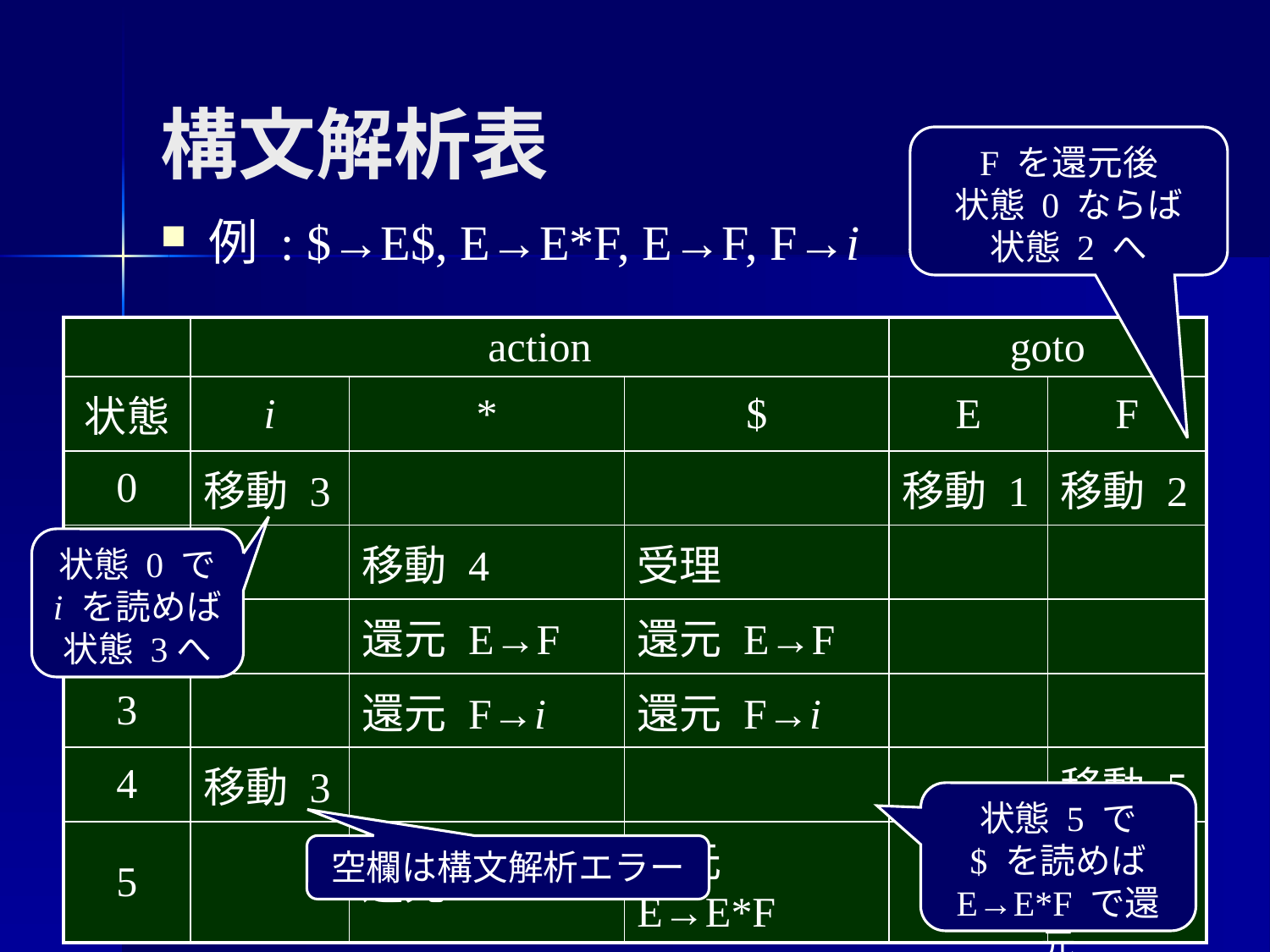

# 構文解析表
F を還元後
状態 0 ならば
状態 2 へ
例 : $→E$, E→E*F, E→F, F→i
|  | action |  |  | goto |  |
| --- | --- | --- | --- | --- | --- |
| 状態 | i | \* | $ | E | F |
| 0 | 移動 3 |  |  | 移動 1 | 移動 2 |
| 1 |  | 移動 4 | 受理 |  |  |
| 2 |  | 還元 E→F | 還元 E→F |  |  |
| 3 |  | 還元 F→i | 還元 F→i |  |  |
| 4 | 移動 3 |  |  |  | 移動 5 |
| 5 |  | 還元 E→E\*F | 還元 E→E\*F |  |  |
状態 0 で
i を読めば
状態 3へ
状態 5 で
$ を読めば
E→E*F で還元
空欄は構文解析エラー